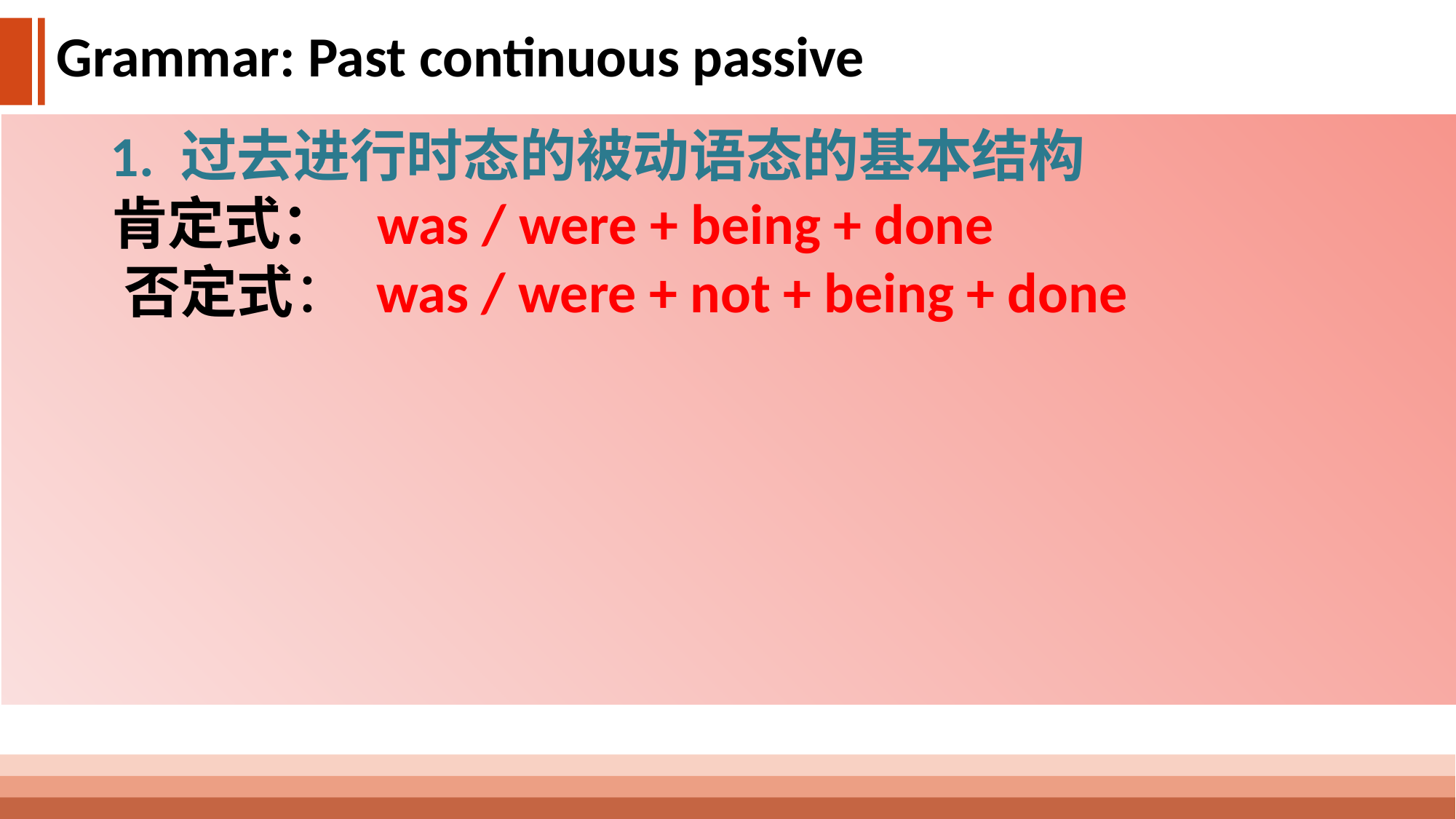

Grammar: Past continuous passive

   1. 过去进行时态的被动语态的基本结构
  肯定式：  was / were + being + done
   否定式： was / were + not + being + done